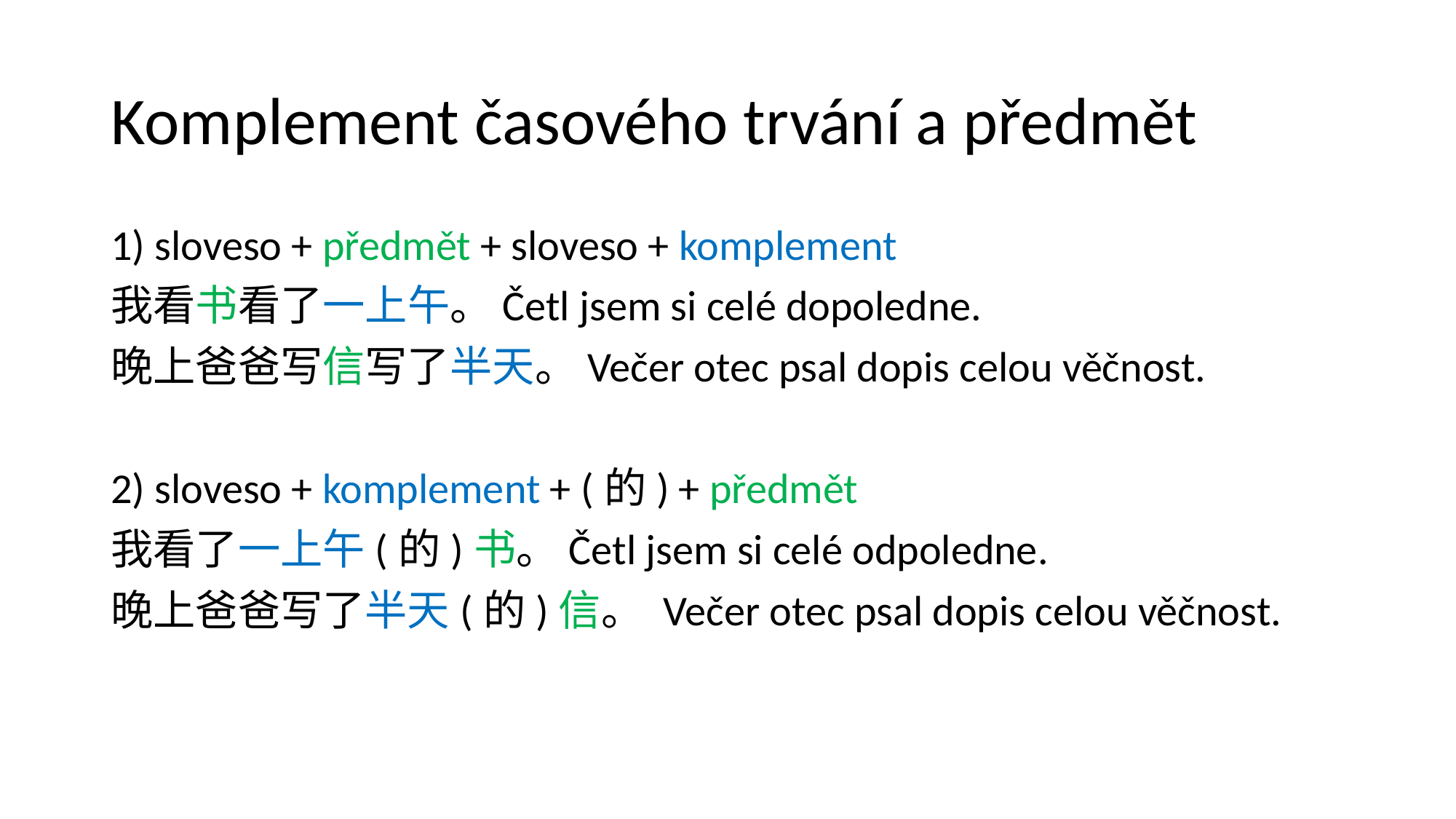

# Komplement časového trvání a předmět
1) sloveso + předmět + sloveso + komplement
我看书看了一上午。Četl jsem si celé dopoledne.
晚上爸爸写信写了半天。Večer otec psal dopis celou věčnost.

2) sloveso + komplement + (的) + předmět
我看了一上午(的)书。Četl jsem si celé odpoledne.
晚上爸爸写了半天(的)信。 Večer otec psal dopis celou věčnost.